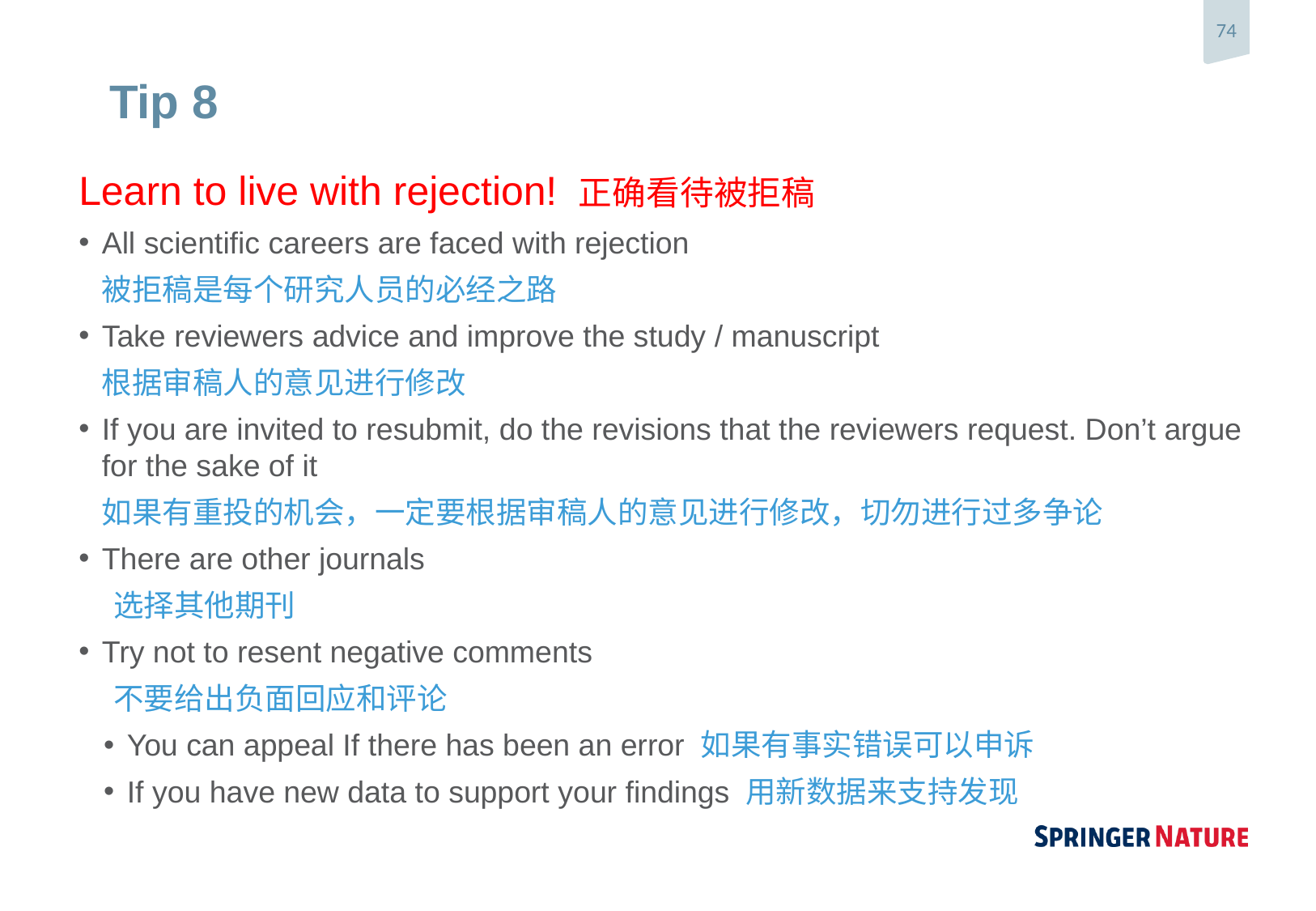

# Tip 8
Learn to live with rejection! 正确看待被拒稿
All scientific careers are faced with rejection
	被拒稿是每个研究人员的必经之路
Take reviewers advice and improve the study / manuscript
	根据审稿人的意见进行修改
If you are invited to resubmit, do the revisions that the reviewers request. Don’t argue for the sake of it
	如果有重投的机会，一定要根据审稿人的意见进行修改，切勿进行过多争论
There are other journals
    选择其他期刊
Try not to resent negative comments
    不要给出负面回应和评论
You can appeal If there has been an error 如果有事实错误可以申诉
If you have new data to support your findings 用新数据来支持发现